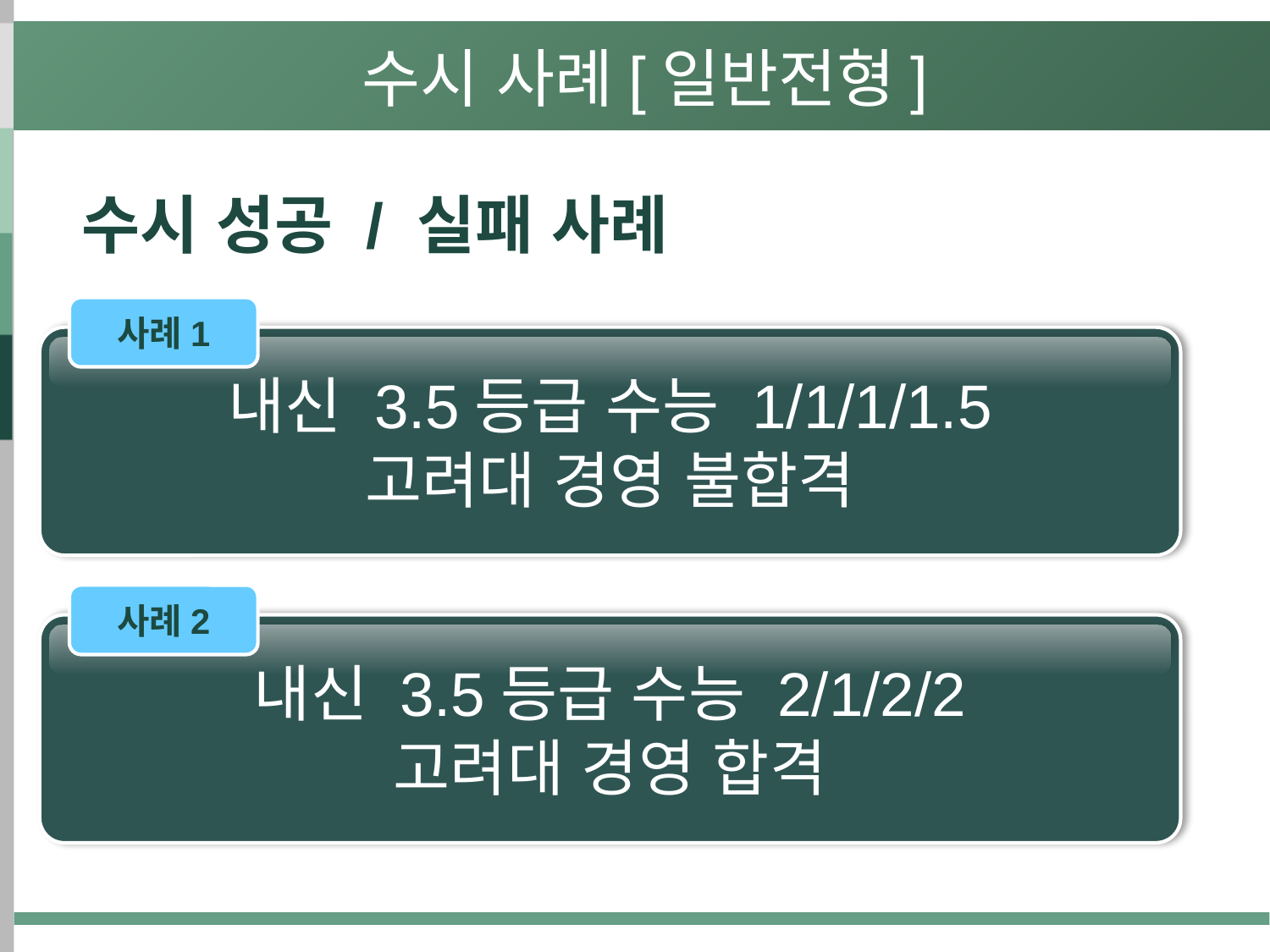

수시 사례[일반전형]
수시 성공 / 실패 사례
사례1
내신 3.5등급 수능 1/1/1/1.5
고려대 경영 불합격

사례2
내신 3.5등급 수능 2/1/2/2
고려대 경영 합격